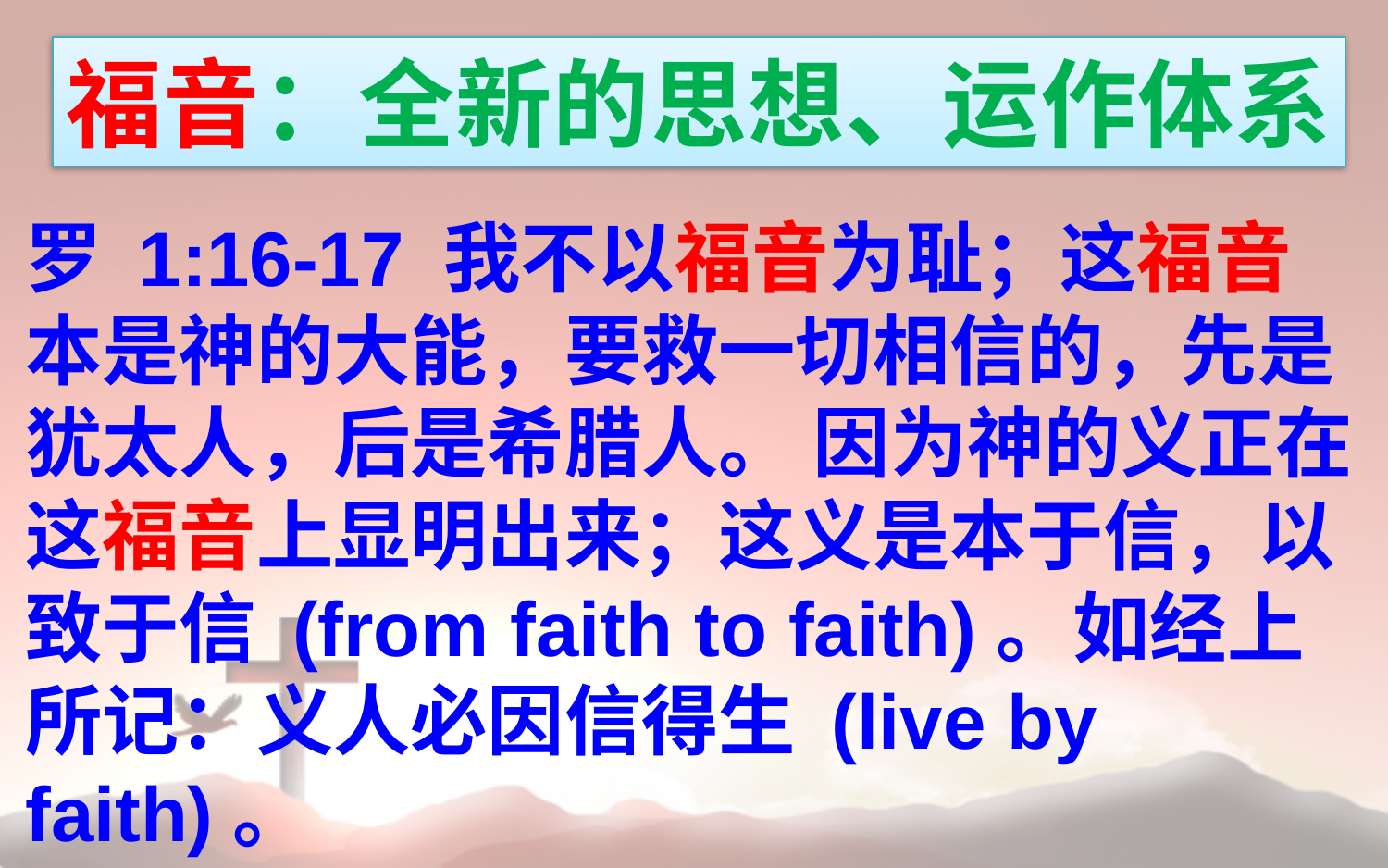

福音：全新的思想、运作体系
罗 1:16-17 我不以福音为耻；这福音本是神的大能，要救一切相信的，先是犹太人，后是希腊人。 因为神的义正在这福音上显明出来；这义是本于信，以致于信 (from faith to faith)。如经上所记：义人必因信得生 (live by faith)。